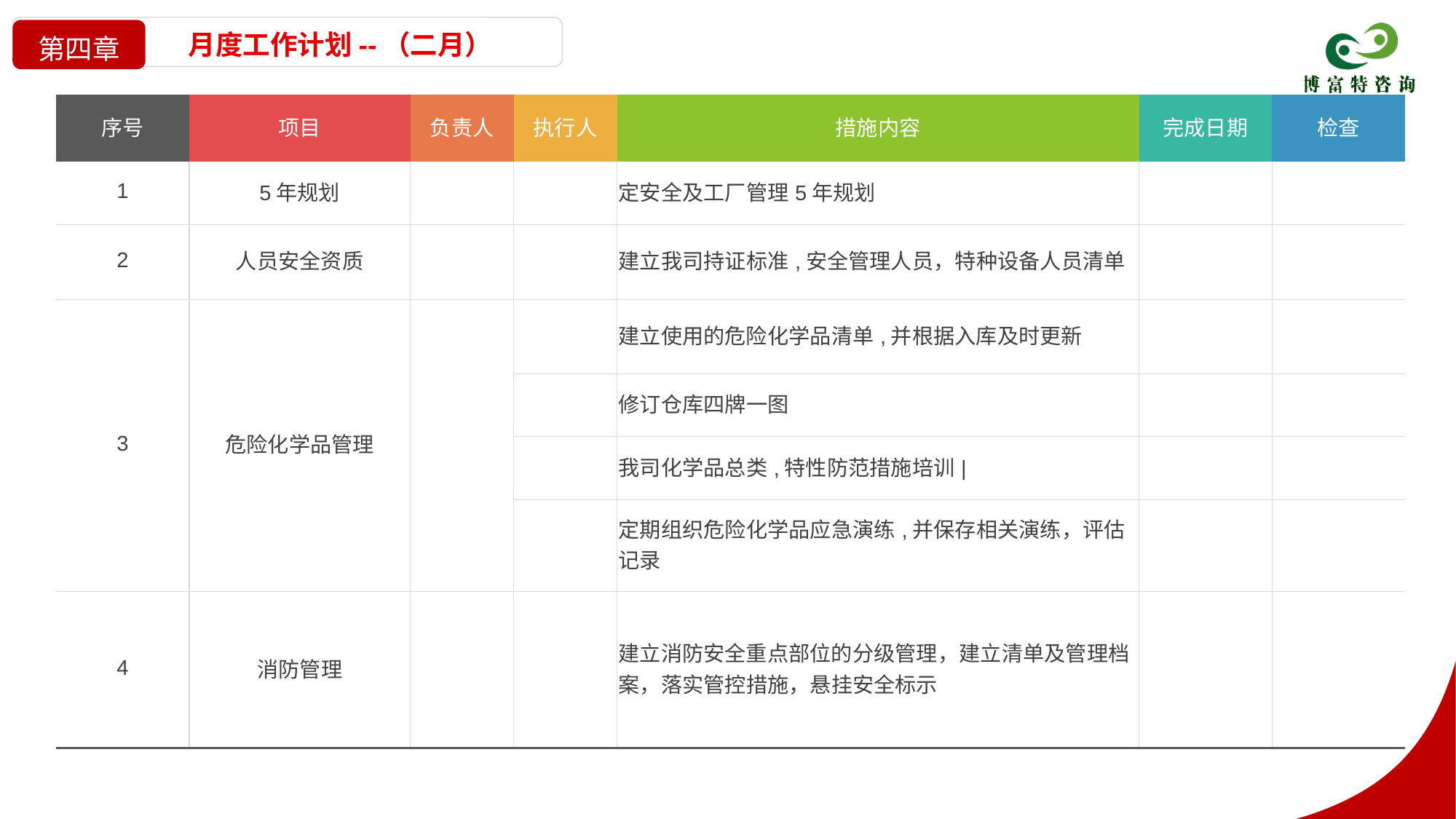

月度工作计划--（二月）
第四章
| 序号 | 项目 | 负责人 | 执行人 | 措施内容 | 完成日期 | 检查 |
| --- | --- | --- | --- | --- | --- | --- |
| 1 | 5年规划 |  |  | 定安全及工厂管理5年规划 |  |  |
| 2 | 人员安全资质 |  |  | 建立我司持证标准,安全管理人员，特种设备人员清单 |  |  |
| 3 | 危险化学品管理 |  |  | 建立使用的危险化学品清单,并根据入库及时更新 |  |  |
|  |  |  |  | 修订仓库四牌一图 |  |  |
|  |  |  |  | 我司化学品总类,特性防范措施培训| |  |  |
|  |  |  |  | 定期组织危险化学品应急演练,并保存相关演练，评估记录 |  |  |
| 4 | 消防管理 |  |  | 建立消防安全重点部位的分级管理，建立清单及管理档案，落实管控措施，悬挂安全标示 |  |  |